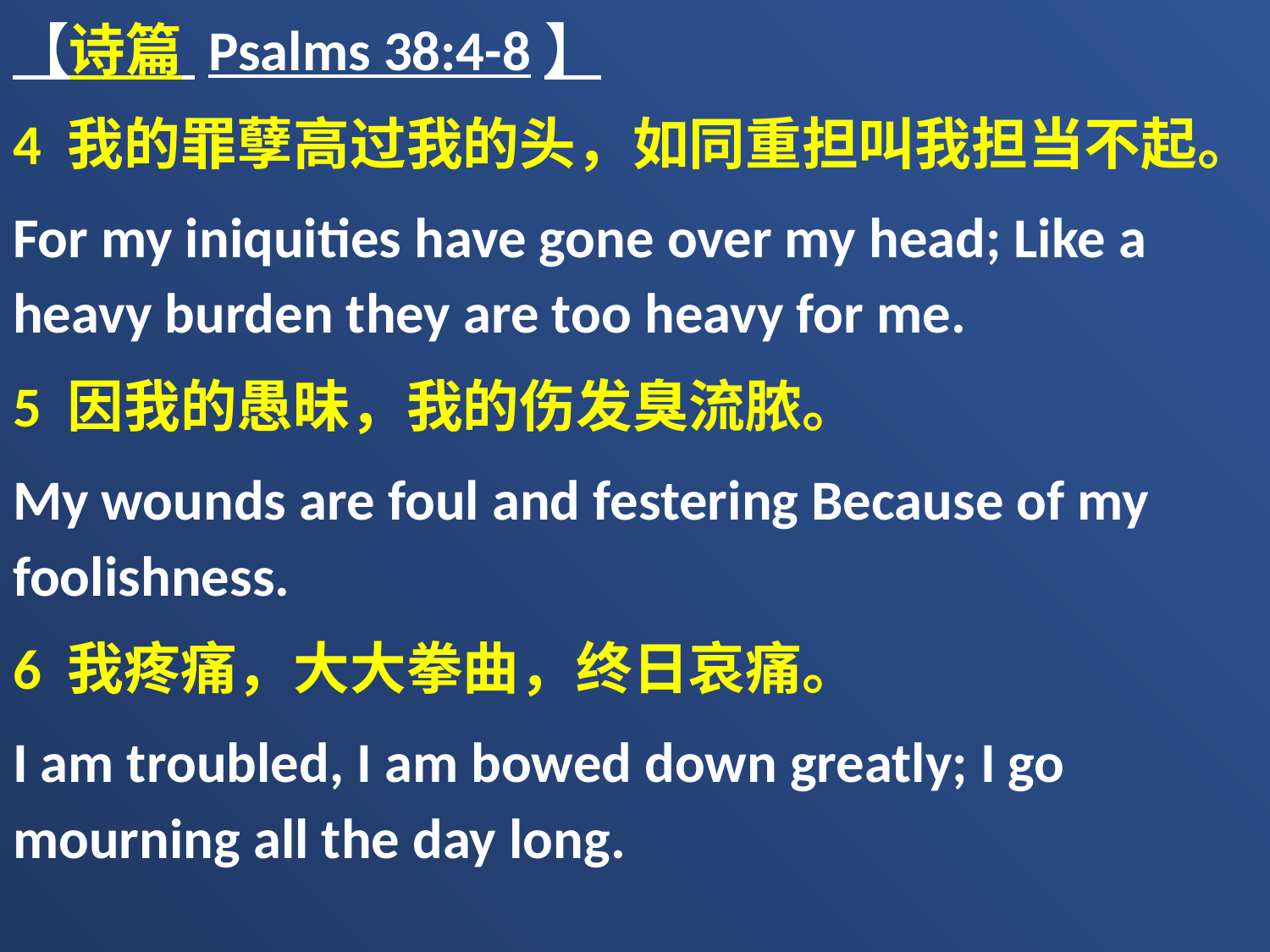

【诗篇 Psalms 38:4-8】
4 我的罪孽高过我的头，如同重担叫我担当不起。
For my iniquities have gone over my head; Like a heavy burden they are too heavy for me.
5 因我的愚昧，我的伤发臭流脓。
My wounds are foul and festering Because of my foolishness.
6 我疼痛，大大拳曲，终日哀痛。
I am troubled, I am bowed down greatly; I go mourning all the day long.